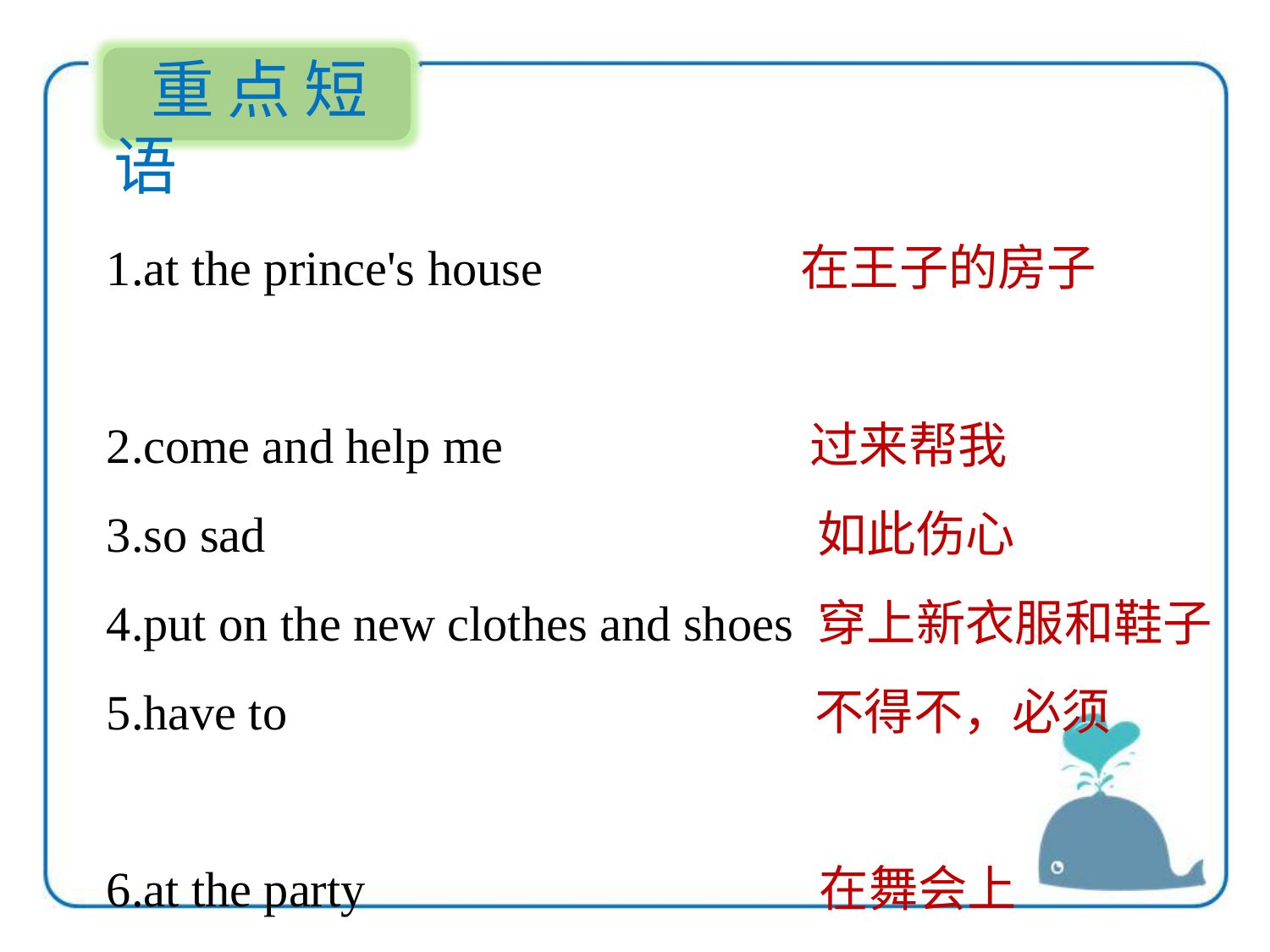

重点短语

1.at the prince's house                    在王子的房子
2.come and help me                        过来帮我
3.so sad                                            如此伤心
4.put on the new clothes and shoes 穿上新衣服和鞋子
5.have to                                          不得不，必须
6.at the party                                    在舞会上